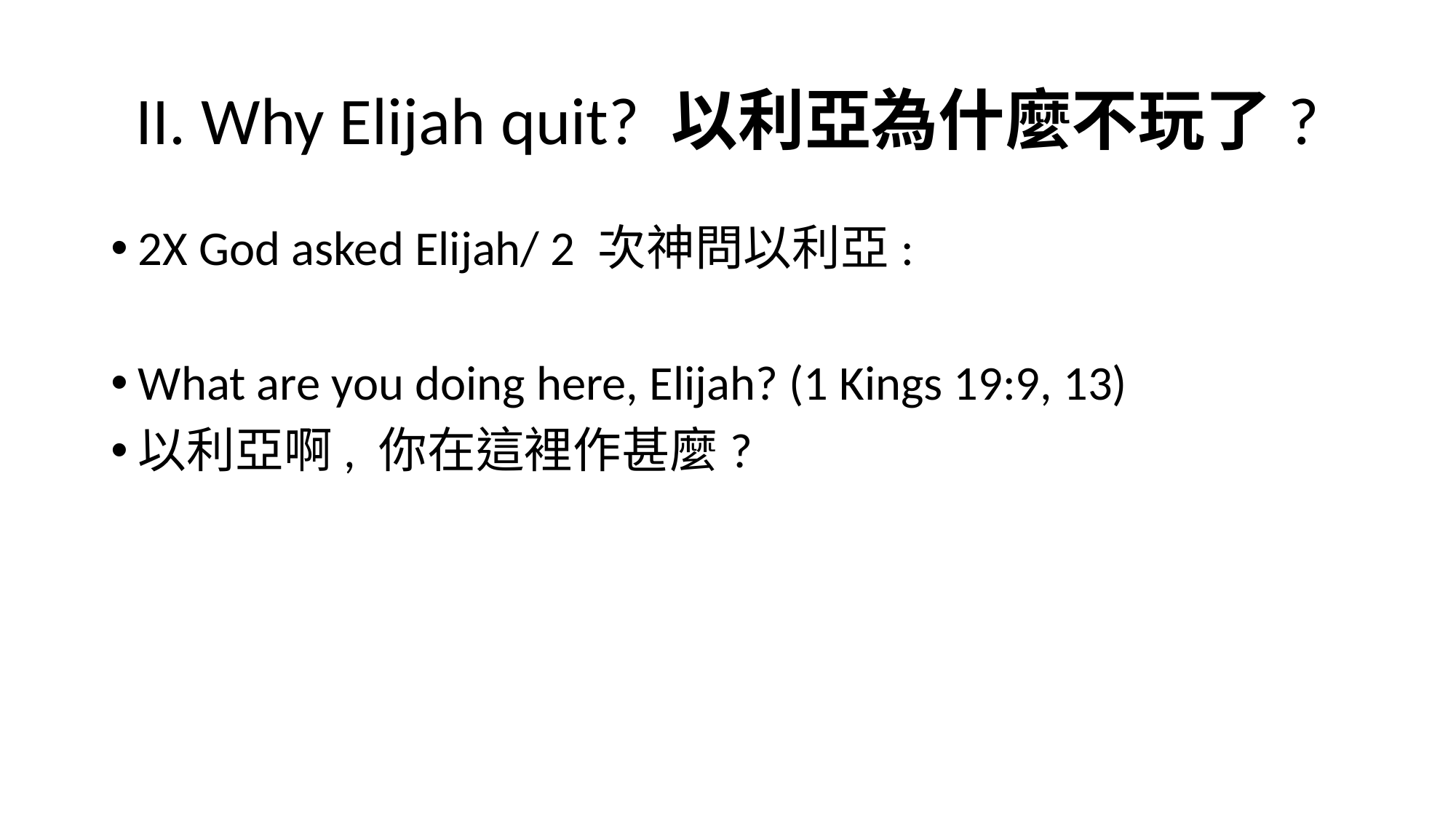

# II. Why Elijah quit? 以利亞為什麼不玩了?
2X God asked Elijah/ 2 次神問以利亞:

What are you doing here, Elijah? (1 Kings 19:9, 13)
以利亞啊, 你在這裡作甚麼?